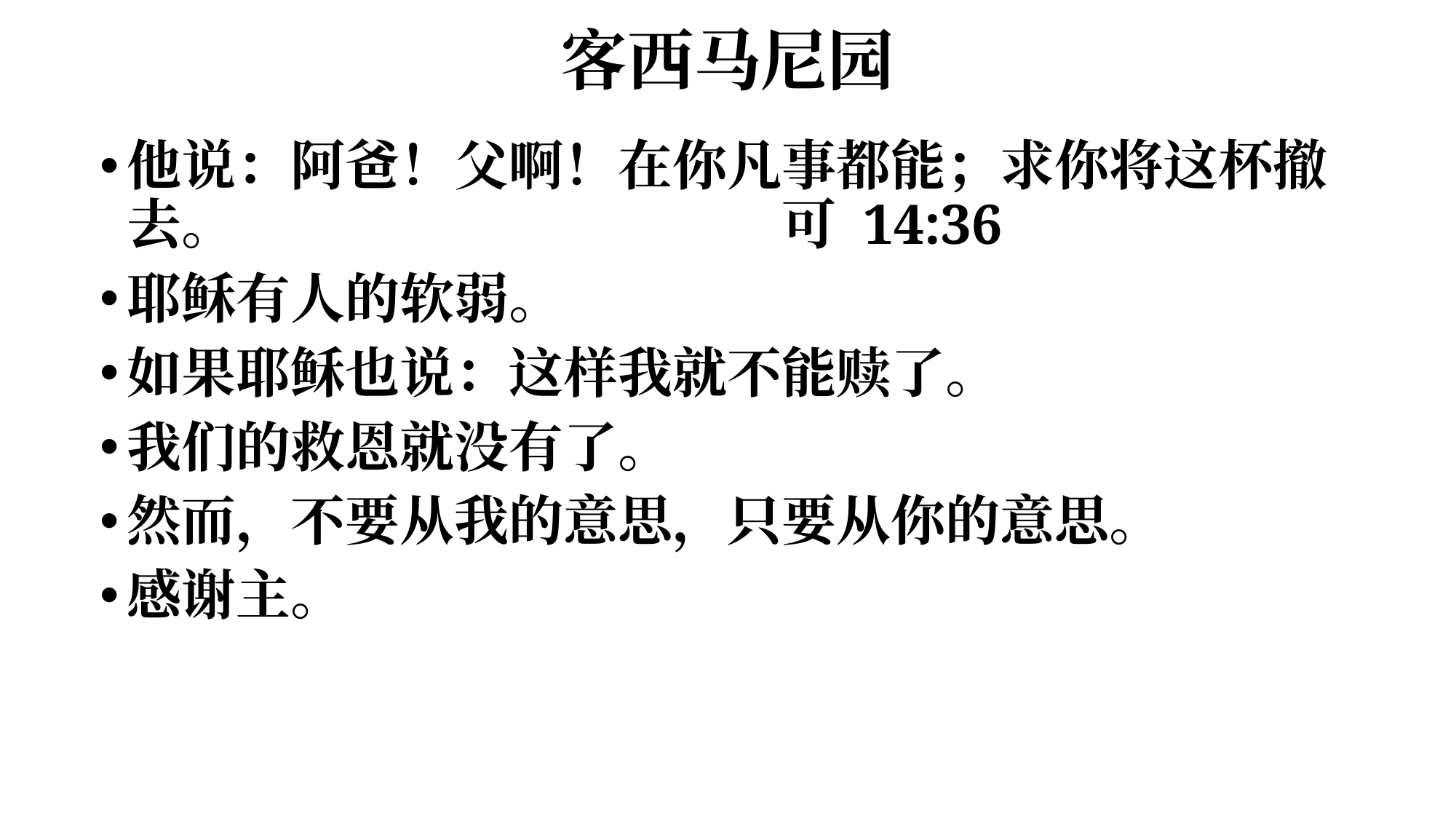

# 客西马尼园
他说：阿爸！父啊！在你凡事都能；求你将这杯撤去。					可 14:36
耶稣有人的软弱。
如果耶稣也说：这样我就不能赎了。
我们的救恩就没有了。
然而，不要从我的意思，只要从你的意思。
感谢主。